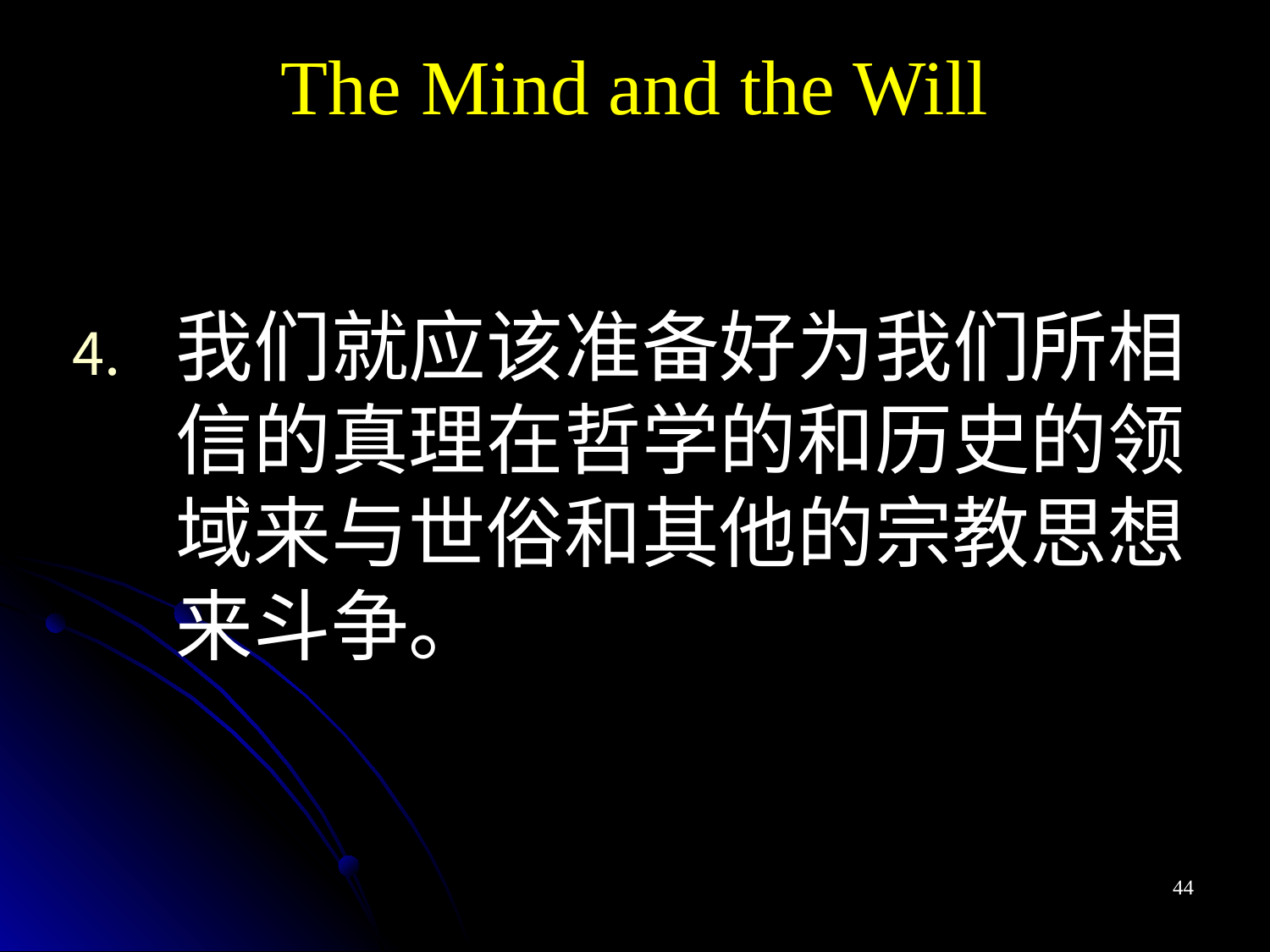

The Mind and the Will
我们就应该准备好为我们所相信的真理在哲学的和历史的领域来与世俗和其他的宗教思想来斗争。
44